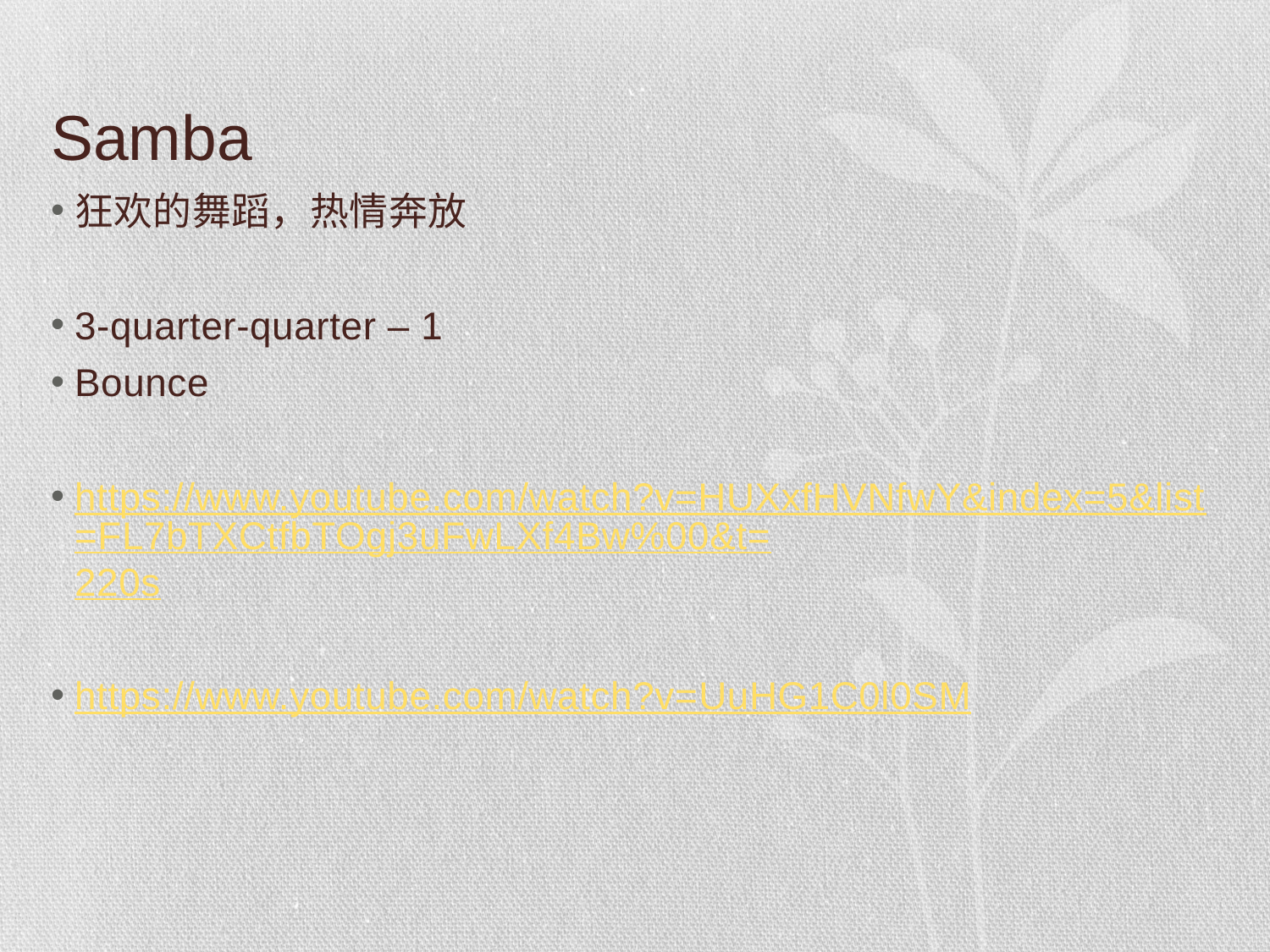

# Samba
狂欢的舞蹈，热情奔放

3-quarter-quarter – 1
Bounce

https://www.youtube.com/watch?v=HUXxfHVNfwY&index=5&list=FL7bTXCtfbTOgj3uFwLXf4Bw%00&t=220s

https://www.youtube.com/watch?v=UuHG1C0l0SM